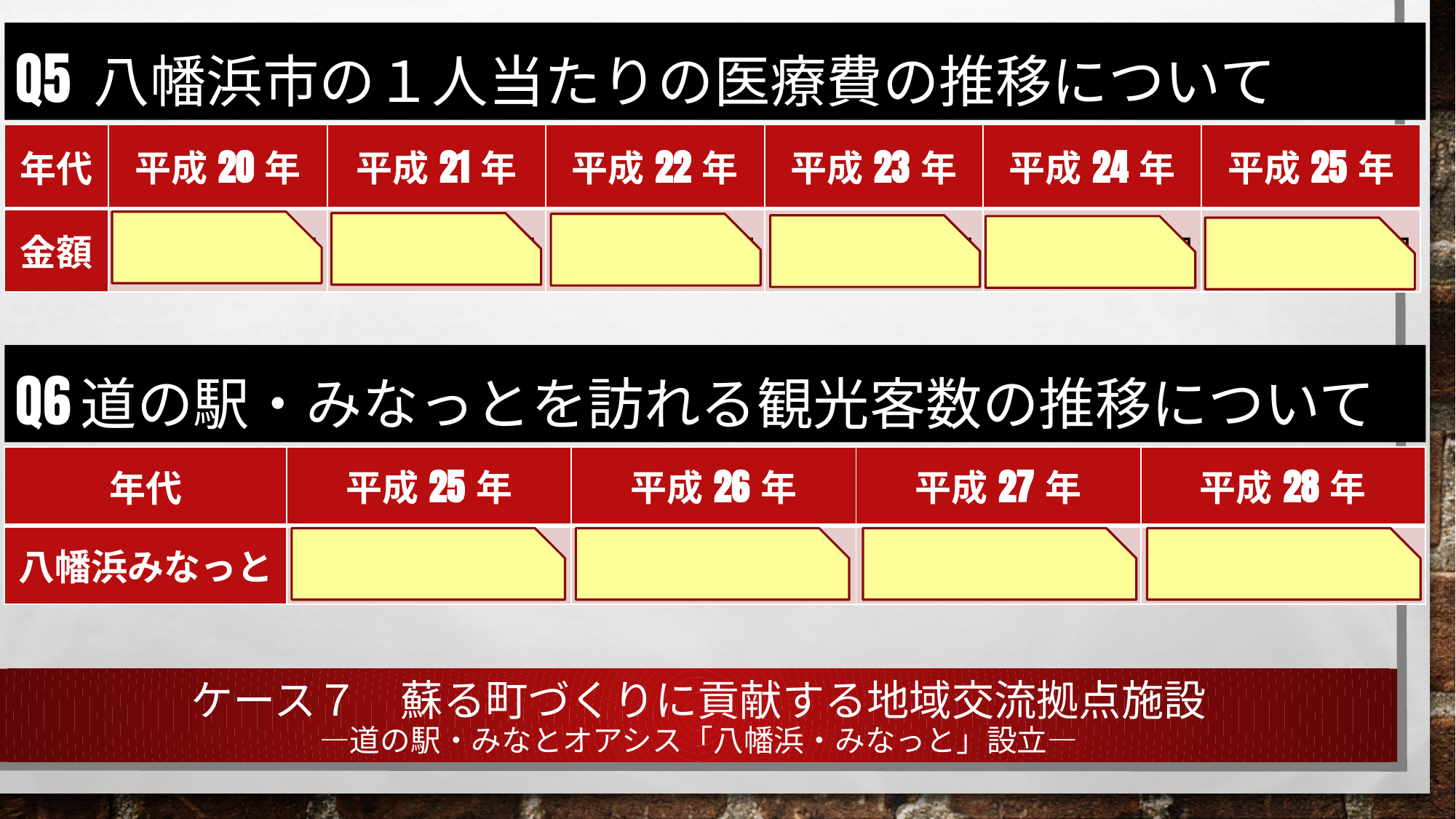

Q5 八幡浜市の１人当たりの医療費の推移について
| 年代 | 平成20年 | 平成21年 | 平成22年 | 平成23年 | 平成24年 | 平成25年 |
| --- | --- | --- | --- | --- | --- | --- |
| 金額 | 446,000円 | 451,000円 | 459,000円 | 463,000円 | 462,000円 | 467,000円 |

Q6道の駅・みなっとを訪れる観光客数の推移について
| 年代 | 平成25年 | 平成26年 | 平成27年 | 平成28年 |
| --- | --- | --- | --- | --- |
| 八幡浜みなっと | 1,056,600人 | 1,000,400人 | 1,035,500人 | 1,041,600人 |

# ケース７　蘇る町づくりに貢献する地域交流拠点施設 ―道の駅・みなとオアシス「八幡浜・みなっと」設立―